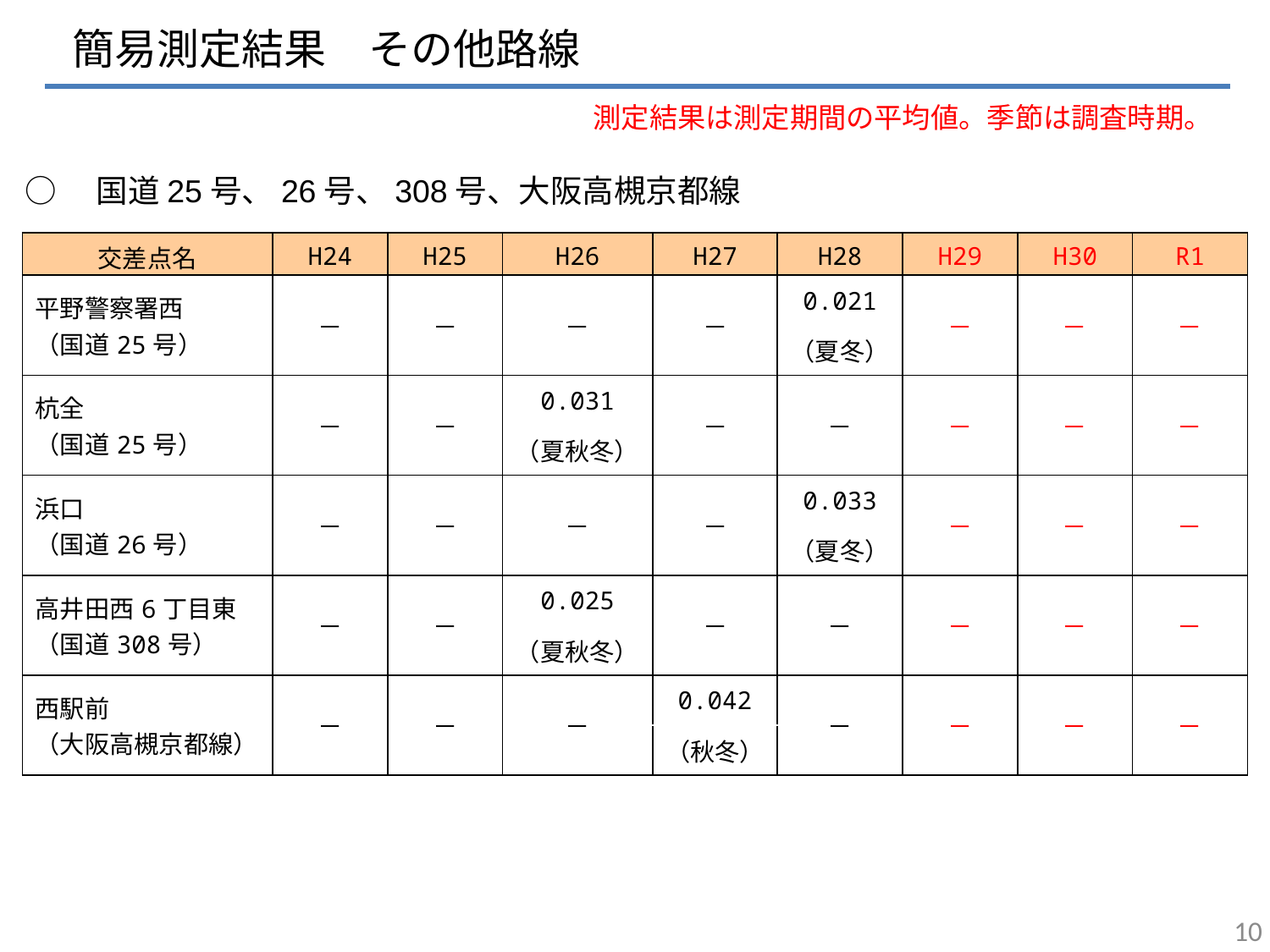

簡易測定結果　その他路線
測定結果は測定期間の平均値。季節は調査時期。
○　国道25号、26号、308号、大阪高槻京都線
| 交差点名 | H24 | H25 | H26 | H27 | H28 | H29 | H30 | R1 |
| --- | --- | --- | --- | --- | --- | --- | --- | --- |
| 平野警察署西 （国道25号） | － | － | － | － | 0.021 | － | － | － |
|  |  |  |  |  | （夏冬） |  |  |  |
| 杭全 （国道25号） | － | － | 0.031 | － | － | － | － | － |
|  |  |  | （夏秋冬） |  |  |  |  |  |
| 浜口 （国道26号） | － | － | － | － | 0.033 | － | － | － |
|  |  |  |  |  | （夏冬） |  |  |  |
| 高井田西6丁目東 （国道308号） | － | － | 0.025 | － | － | － | － | － |
|  |  |  | （夏秋冬） |  |  |  |  |  |
| 西駅前 （大阪高槻京都線） | － | － | － | 0.042 | － | － | － | － |
|  |  |  |  | （秋冬） |  |  |  |  |
10